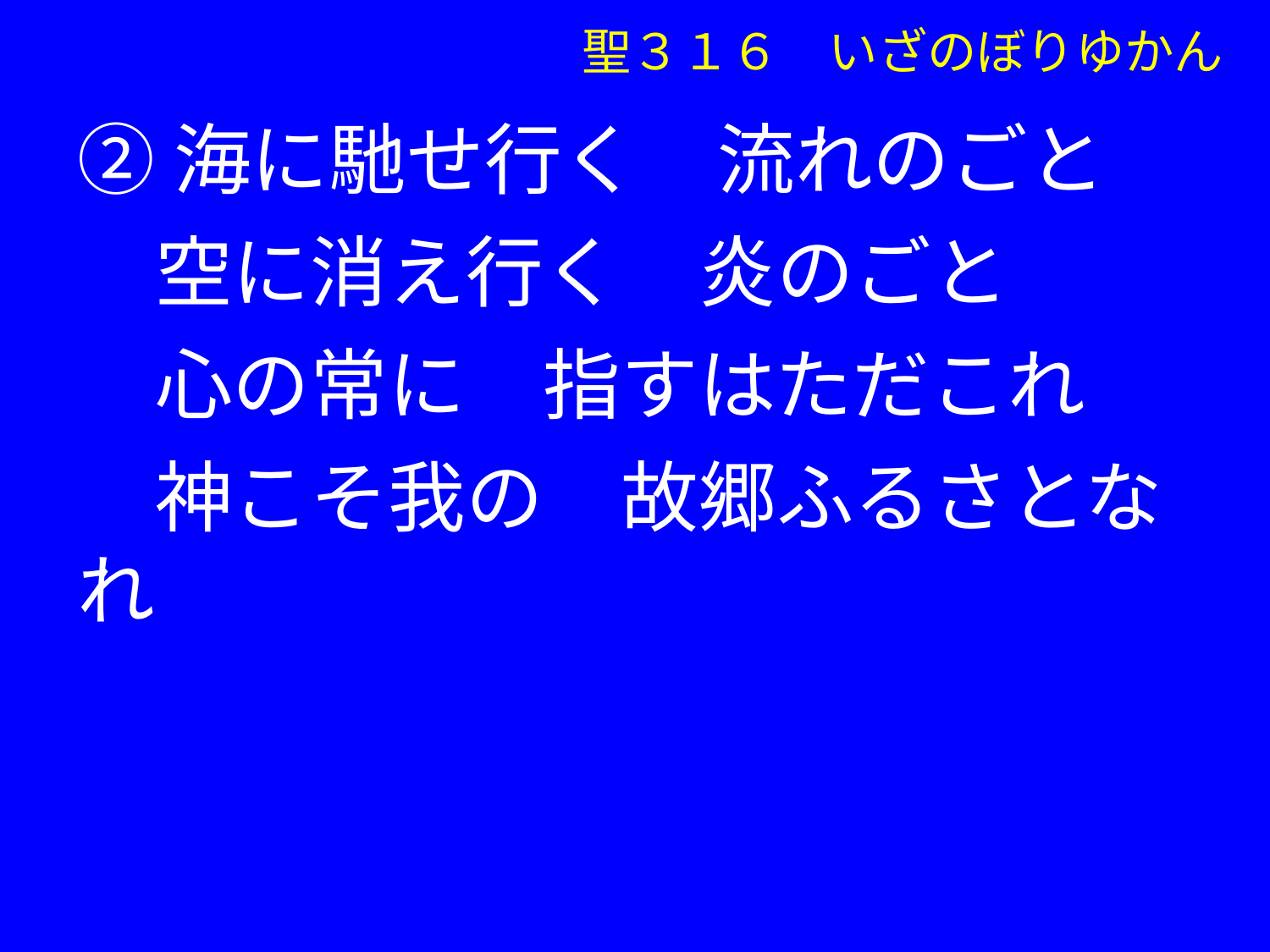

聖３１６　いざのぼりゆかん
②海に馳せ行く　流れのごと
　空に消え行く　炎のごと
　心の常に　指すはただこれ
　神こそ我の　故郷ふるさとなれ